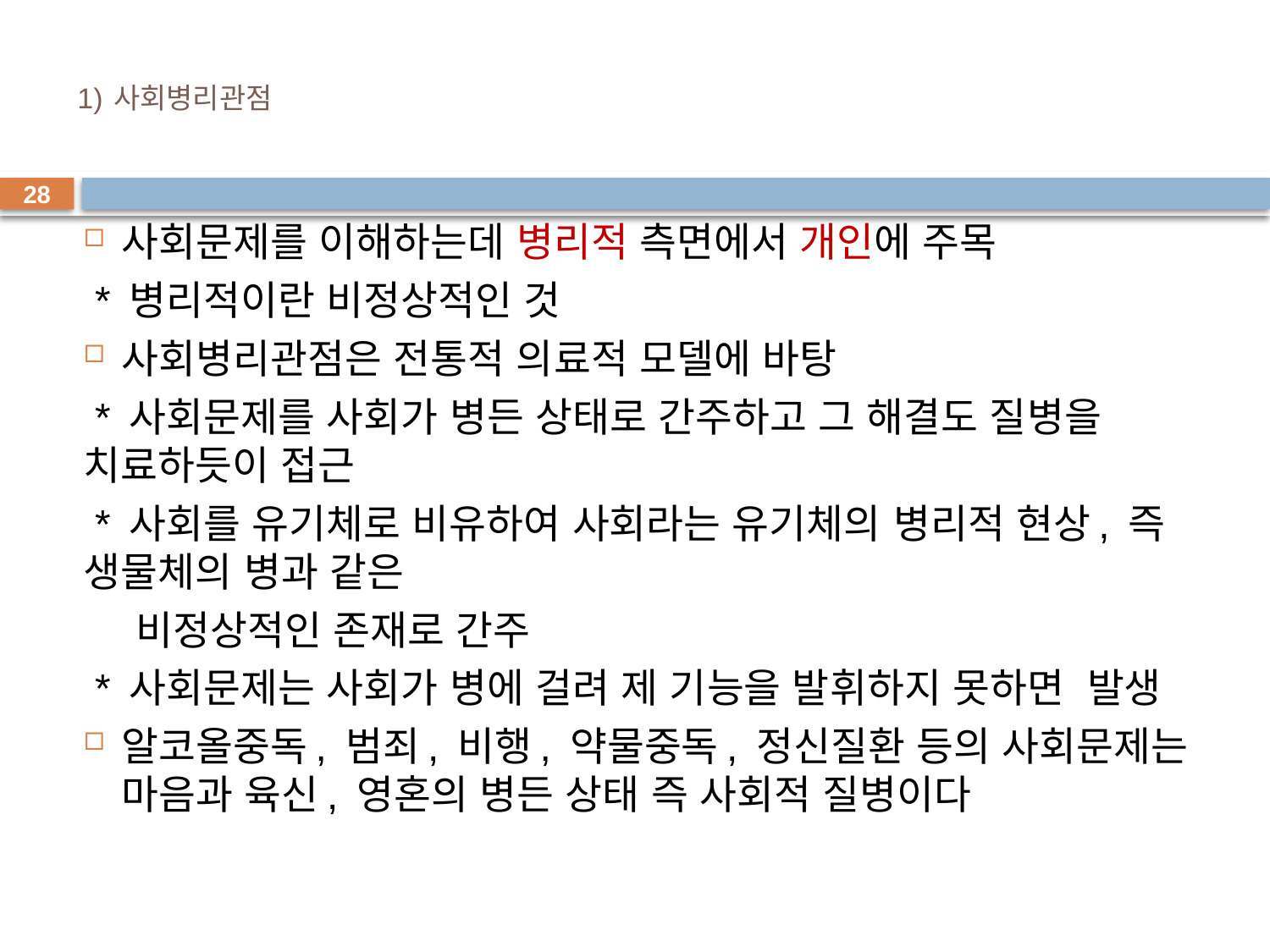

# 1) 사회병리관점
28
사회문제를 이해하는데 병리적 측면에서 개인에 주목
 * 병리적이란 비정상적인 것
사회병리관점은 전통적 의료적 모델에 바탕
 * 사회문제를 사회가 병든 상태로 간주하고 그 해결도 질병을 치료하듯이 접근
 * 사회를 유기체로 비유하여 사회라는 유기체의 병리적 현상, 즉 생물체의 병과 같은
    비정상적인 존재로 간주
 * 사회문제는 사회가 병에 걸려 제 기능을 발휘하지 못하면  발생
알코올중독, 범죄, 비행, 약물중독, 정신질환 등의 사회문제는 마음과 육신, 영혼의 병든 상태 즉 사회적 질병이다